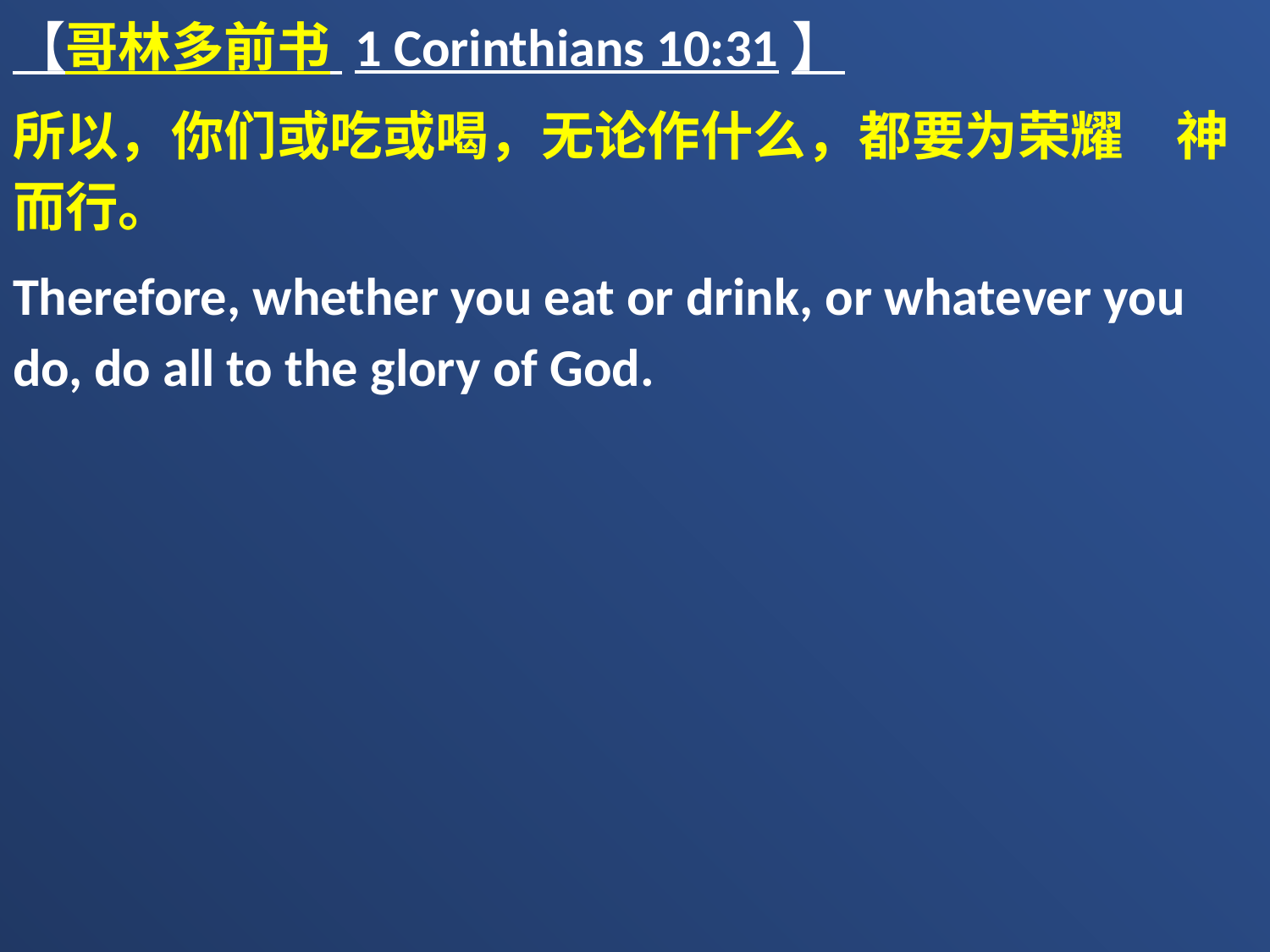

【哥林多前书 1 Corinthians 10:31】
所以，你们或吃或喝，无论作什么，都要为荣耀　神而行。
Therefore, whether you eat or drink, or whatever you do, do all to the glory of God.